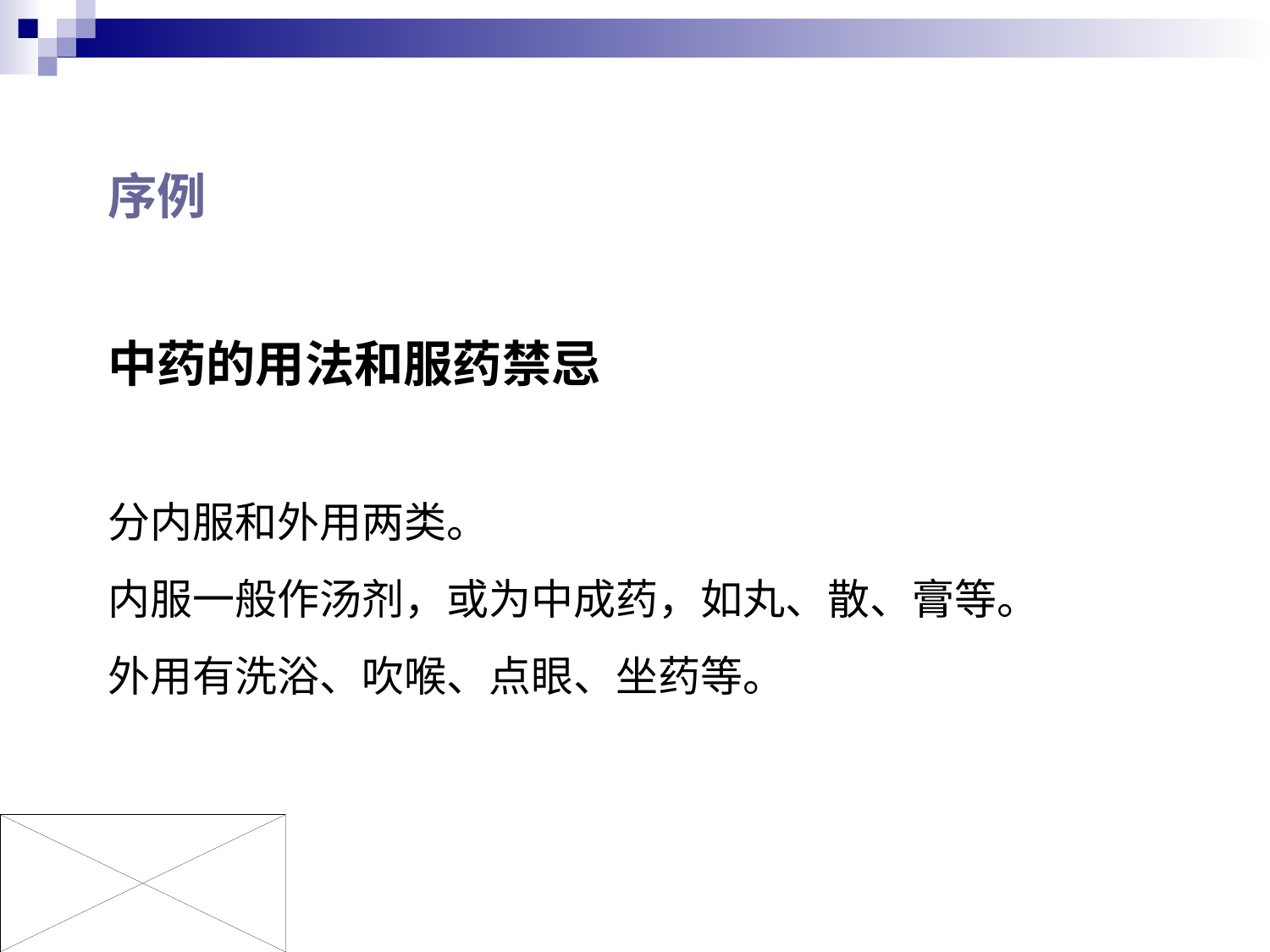

序例

中药的用法和服药禁忌

分内服和外用两类。
内服一般作汤剂，或为中成药，如丸、散、膏等。
外用有洗浴、吹喉、点眼、坐药等。